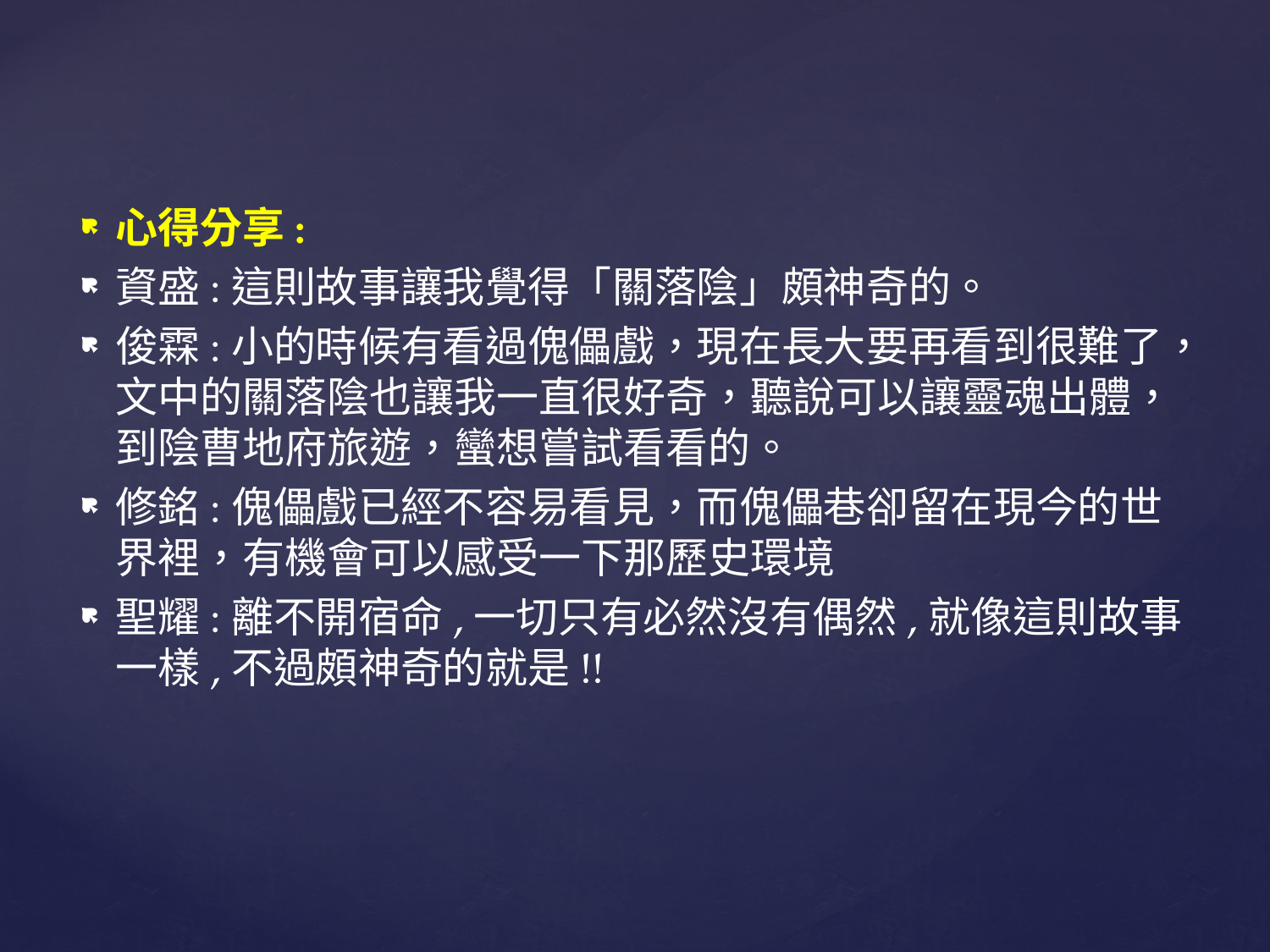

心得分享:
資盛:這則故事讓我覺得「關落陰」頗神奇的。
俊霖:小的時候有看過傀儡戲，現在長大要再看到很難了，文中的關落陰也讓我一直很好奇，聽說可以讓靈魂出體，到陰曹地府旅遊，蠻想嘗試看看的。
修銘:傀儡戲已經不容易看見，而傀儡巷卻留在現今的世界裡，有機會可以感受一下那歷史環境
聖耀:離不開宿命,一切只有必然沒有偶然,就像這則故事一樣,不過頗神奇的就是!!